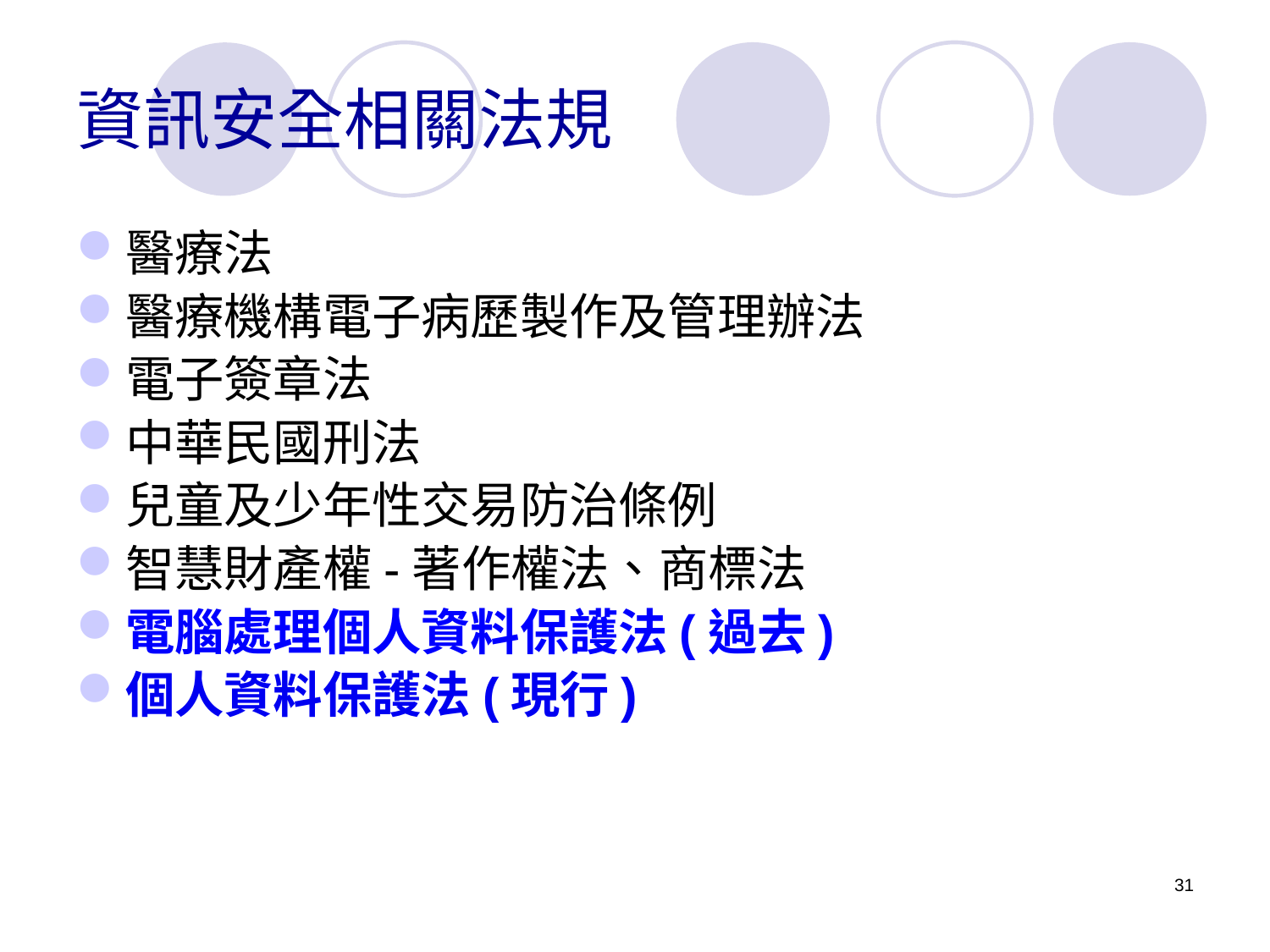

# 資訊安全相關法規
醫療法
醫療機構電子病歷製作及管理辦法
電子簽章法
中華民國刑法
兒童及少年性交易防治條例
智慧財產權-著作權法、商標法
電腦處理個人資料保護法(過去)
個人資料保護法(現行)
31